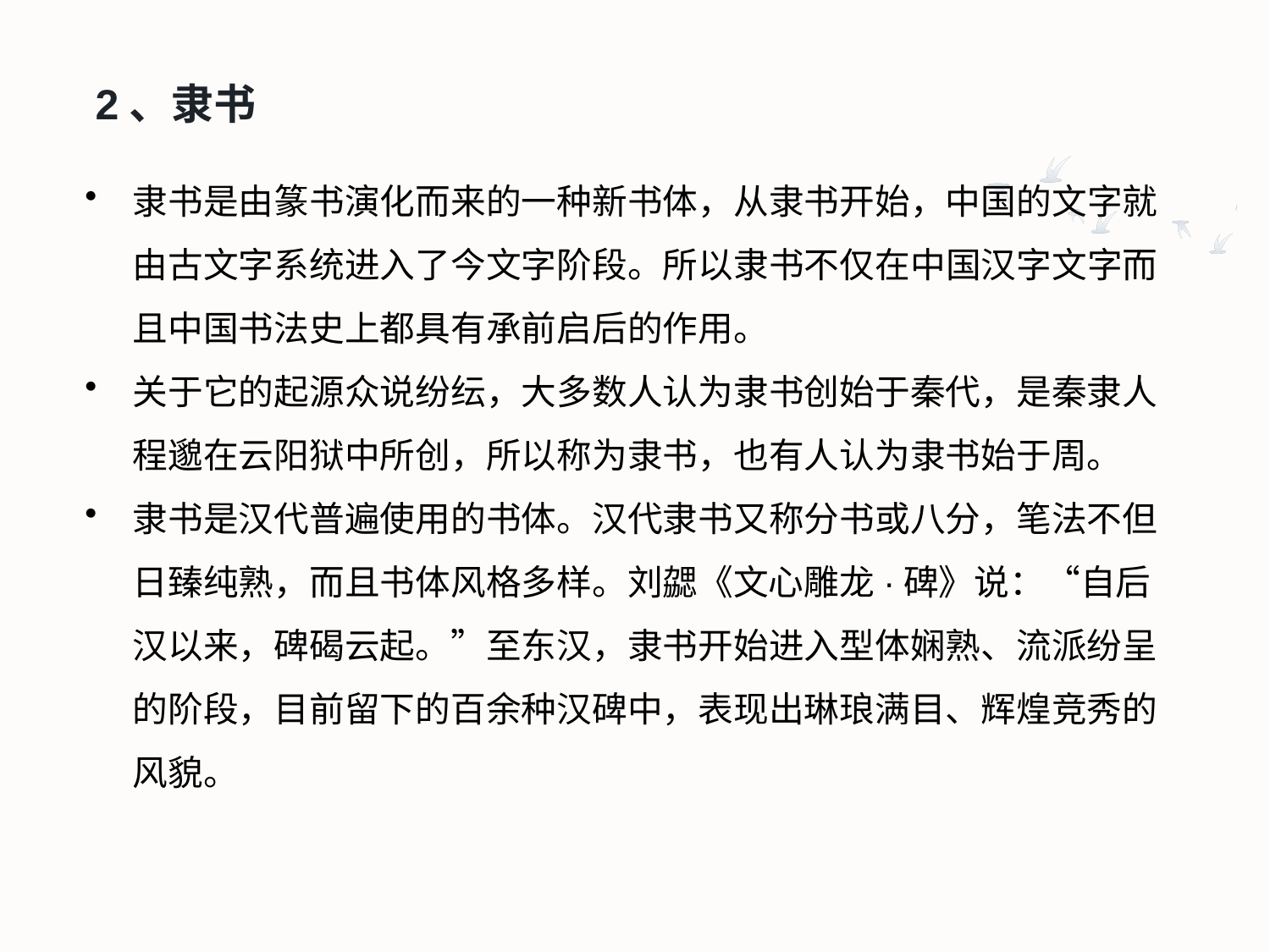

# 2、隶书
隶书是由篆书演化而来的一种新书体，从隶书开始，中国的文字就由古文字系统进入了今文字阶段。所以隶书不仅在中国汉字文字而且中国书法史上都具有承前启后的作用。
关于它的起源众说纷纭，大多数人认为隶书创始于秦代，是秦隶人程邈在云阳狱中所创，所以称为隶书，也有人认为隶书始于周。
隶书是汉代普遍使用的书体。汉代隶书又称分书或八分，笔法不但日臻纯熟，而且书体风格多样。刘勰《文心雕龙·碑》说：“自后汉以来，碑碣云起。”至东汉，隶书开始进入型体娴熟、流派纷呈的阶段，目前留下的百余种汉碑中，表现出琳琅满目、辉煌竞秀的风貌。